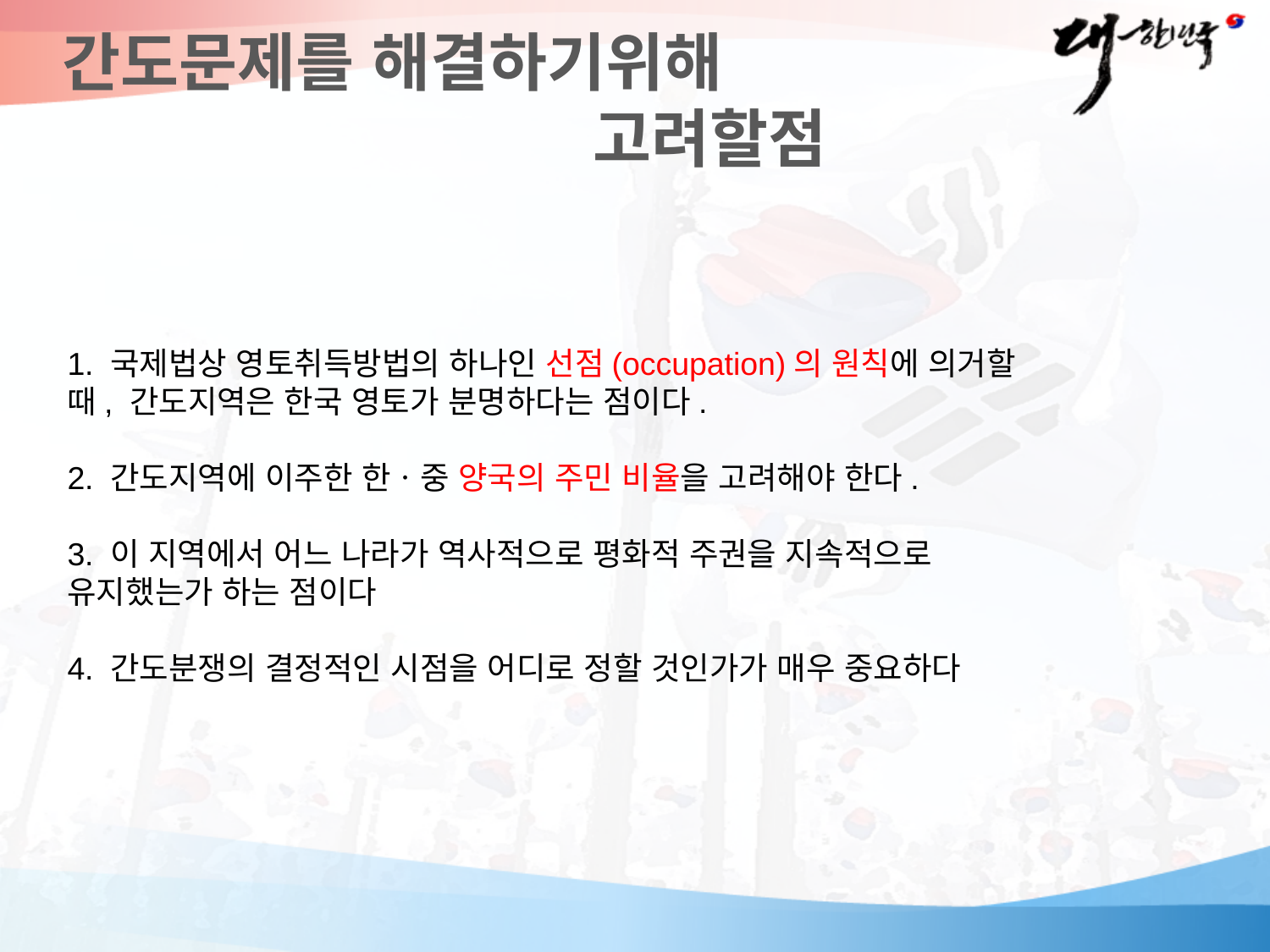

간도문제를 해결하기위해
                             고려할점
1. 국제법상 영토취득방법의 하나인 선점(occupation)의 원칙에 의거할 때, 간도지역은 한국 영토가 분명하다는 점이다.

2. 간도지역에 이주한 한ㆍ중 양국의 주민 비율을 고려해야 한다.

3. 이 지역에서 어느 나라가 역사적으로 평화적 주권을 지속적으로 유지했는가 하는 점이다

4. 간도분쟁의 결정적인 시점을 어디로 정할 것인가가 매우 중요하다